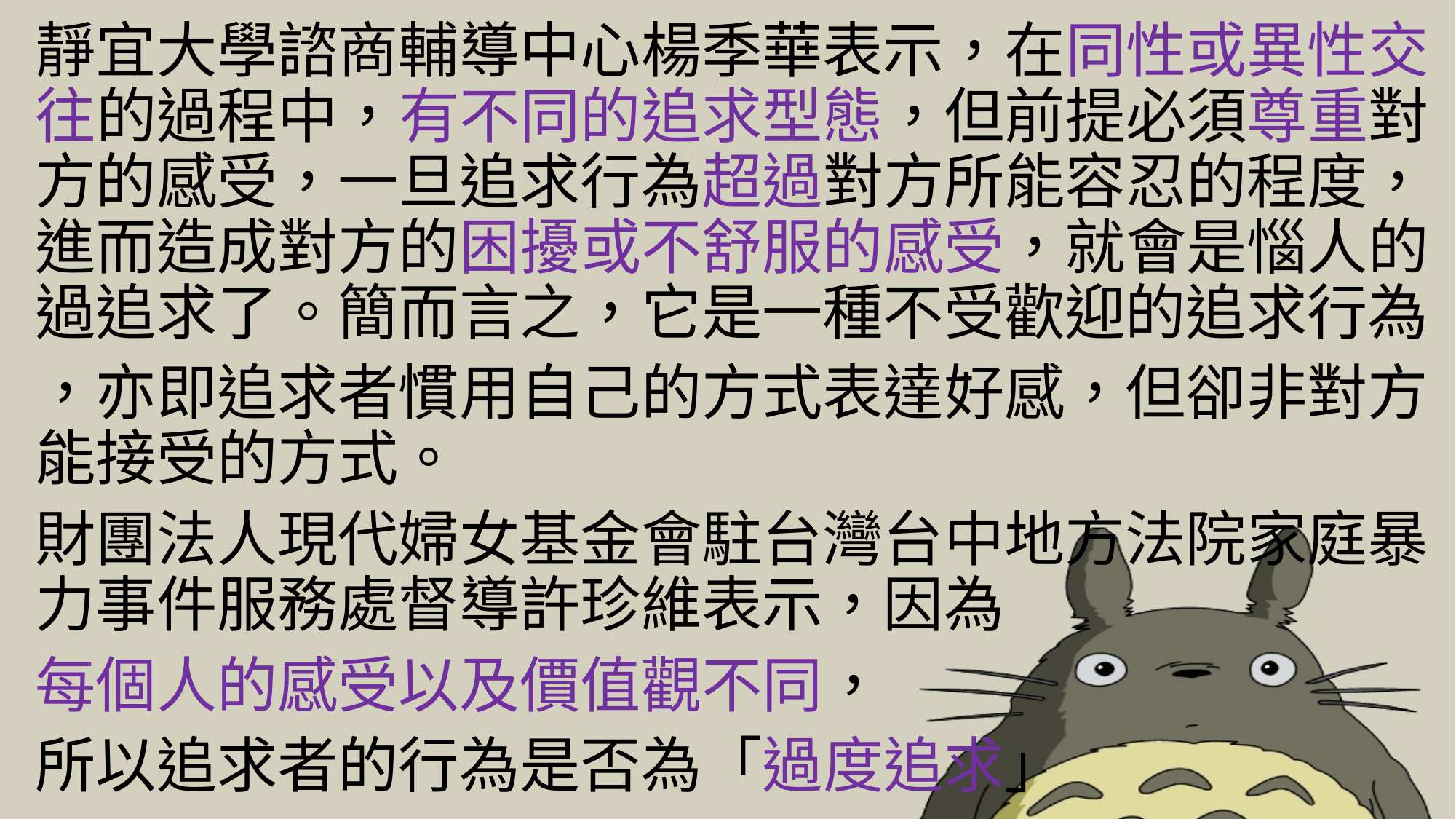

靜宜大學諮商輔導中心楊季華表示，在同性或異性交往的過程中，有不同的追求型態，但前提必須尊重對方的感受，一旦追求行為超過對方所能容忍的程度，進而造成對方的困擾或不舒服的感受，就會是惱人的過追求了。簡而言之，它是一種不受歡迎的追求行為
，亦即追求者慣用自己的方式表達好感，但卻非對方能接受的方式。
財團法人現代婦女基金會駐台灣台中地方法院家庭暴力事件服務處督導許珍維表示，因為
每個人的感受以及價值觀不同，
所以追求者的行為是否為「過度追求」